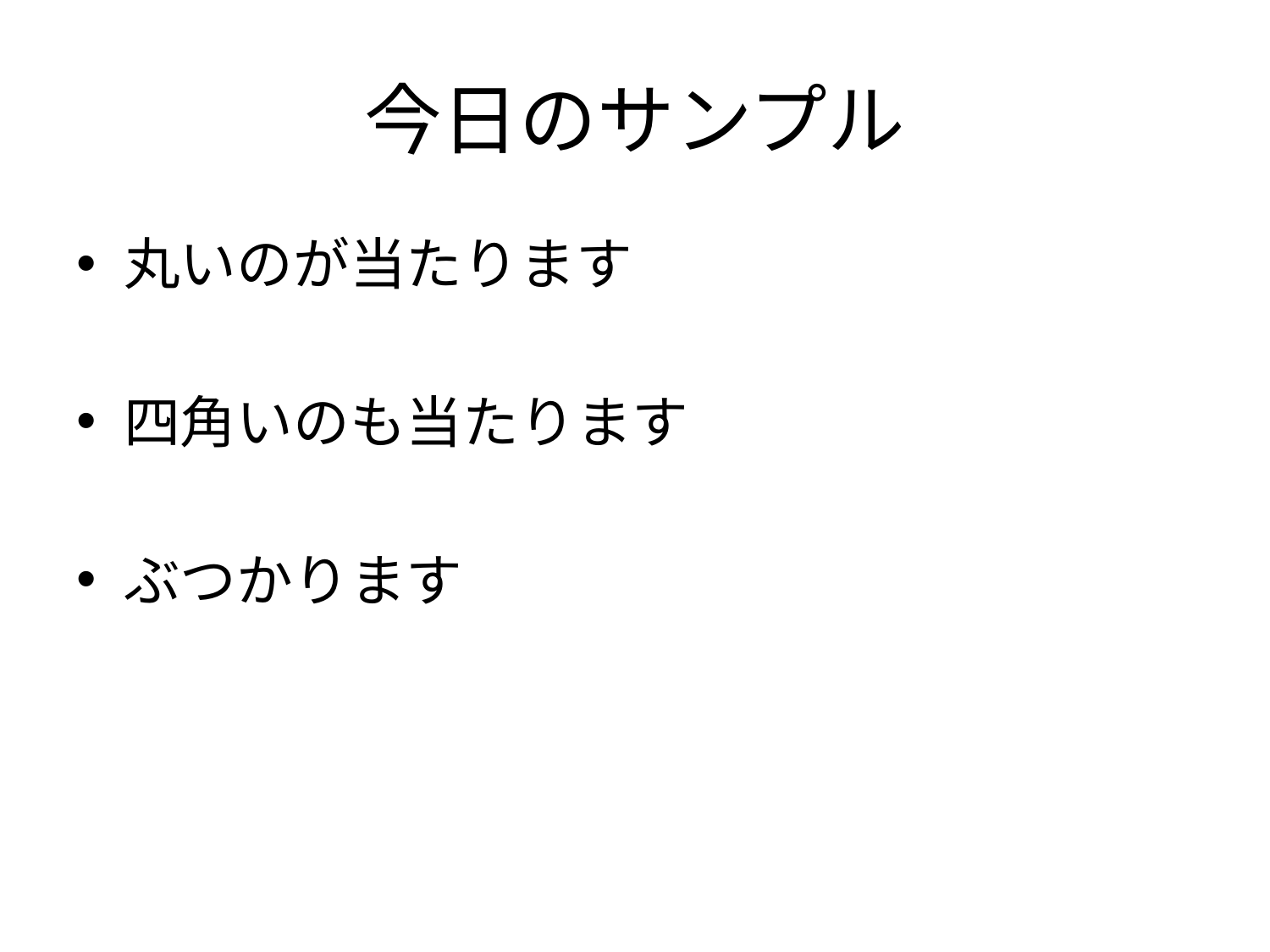

# 今日のサンプル
丸いのが当たります

四角いのも当たります

ぶつかります